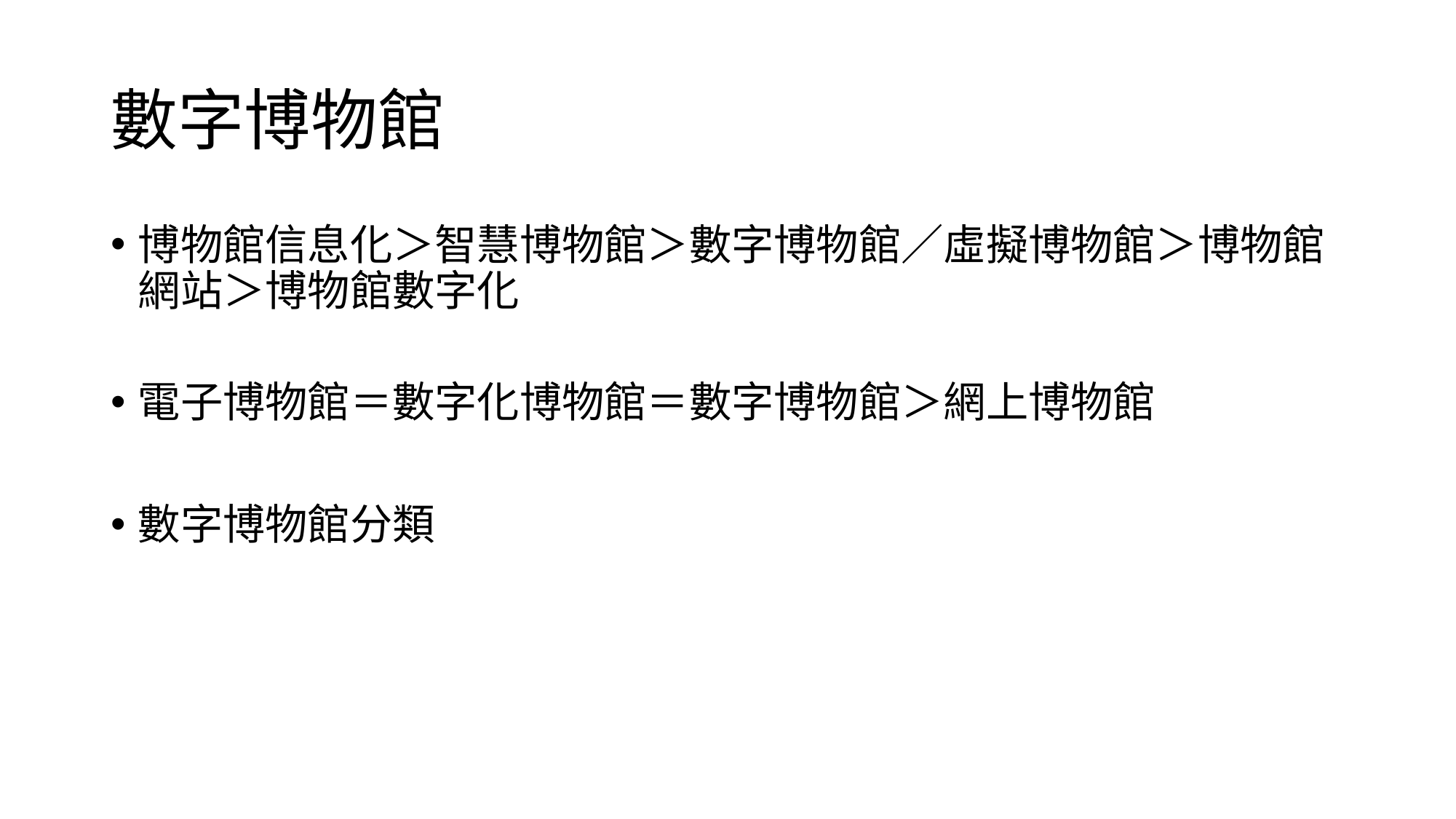

# 數字博物館
博物館信息化＞智慧博物館＞數字博物館／虛擬博物館＞博物館網站＞博物館數字化
電子博物館＝數字化博物館＝數字博物館＞網上博物館

數字博物館分類